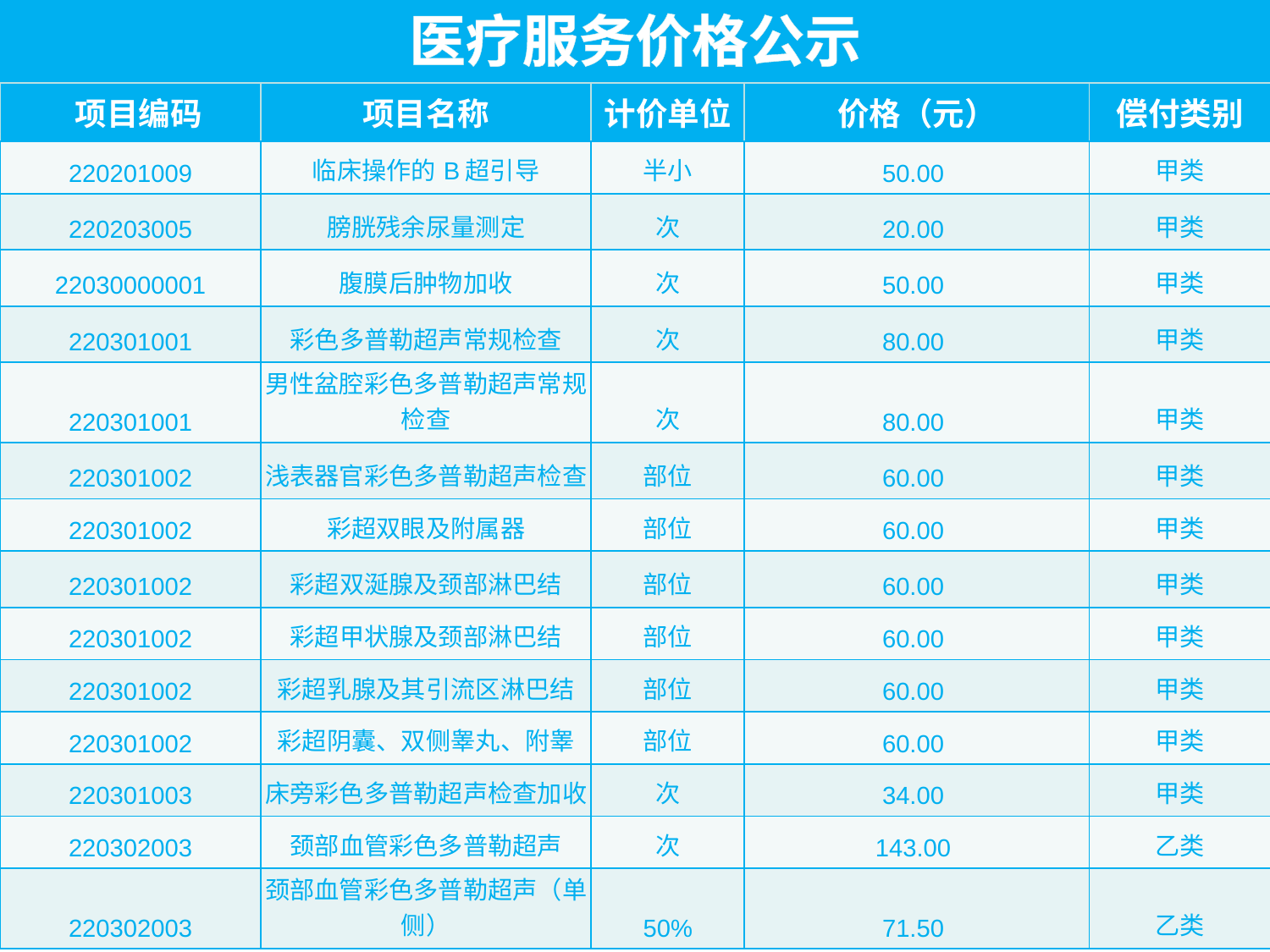

| 医疗服务价格公示 |  |  |  |  |
| --- | --- | --- | --- | --- |
| 项目编码 | 项目名称 | 计价单位 | 价格（元） | 偿付类别 |
| 220201009 | 临床操作的B超引导 | 半小 | 50.00 | 甲类 |
| 220203005 | 膀胱残余尿量测定 | 次 | 20.00 | 甲类 |
| 22030000001 | 腹膜后肿物加收 | 次 | 50.00 | 甲类 |
| 220301001 | 彩色多普勒超声常规检查 | 次 | 80.00 | 甲类 |
| 220301001 | 男性盆腔彩色多普勒超声常规检查 | 次 | 80.00 | 甲类 |
| 220301002 | 浅表器官彩色多普勒超声检查 | 部位 | 60.00 | 甲类 |
| 220301002 | 彩超双眼及附属器 | 部位 | 60.00 | 甲类 |
| 220301002 | 彩超双涎腺及颈部淋巴结 | 部位 | 60.00 | 甲类 |
| 220301002 | 彩超甲状腺及颈部淋巴结 | 部位 | 60.00 | 甲类 |
| 220301002 | 彩超乳腺及其引流区淋巴结 | 部位 | 60.00 | 甲类 |
| 220301002 | 彩超阴囊、双侧睾丸、附睾 | 部位 | 60.00 | 甲类 |
| 220301003 | 床旁彩色多普勒超声检查加收 | 次 | 34.00 | 甲类 |
| 220302003 | 颈部血管彩色多普勒超声 | 次 | 143.00 | 乙类 |
| 220302003 | 颈部血管彩色多普勒超声（单侧） | 50% | 71.50 | 乙类 |